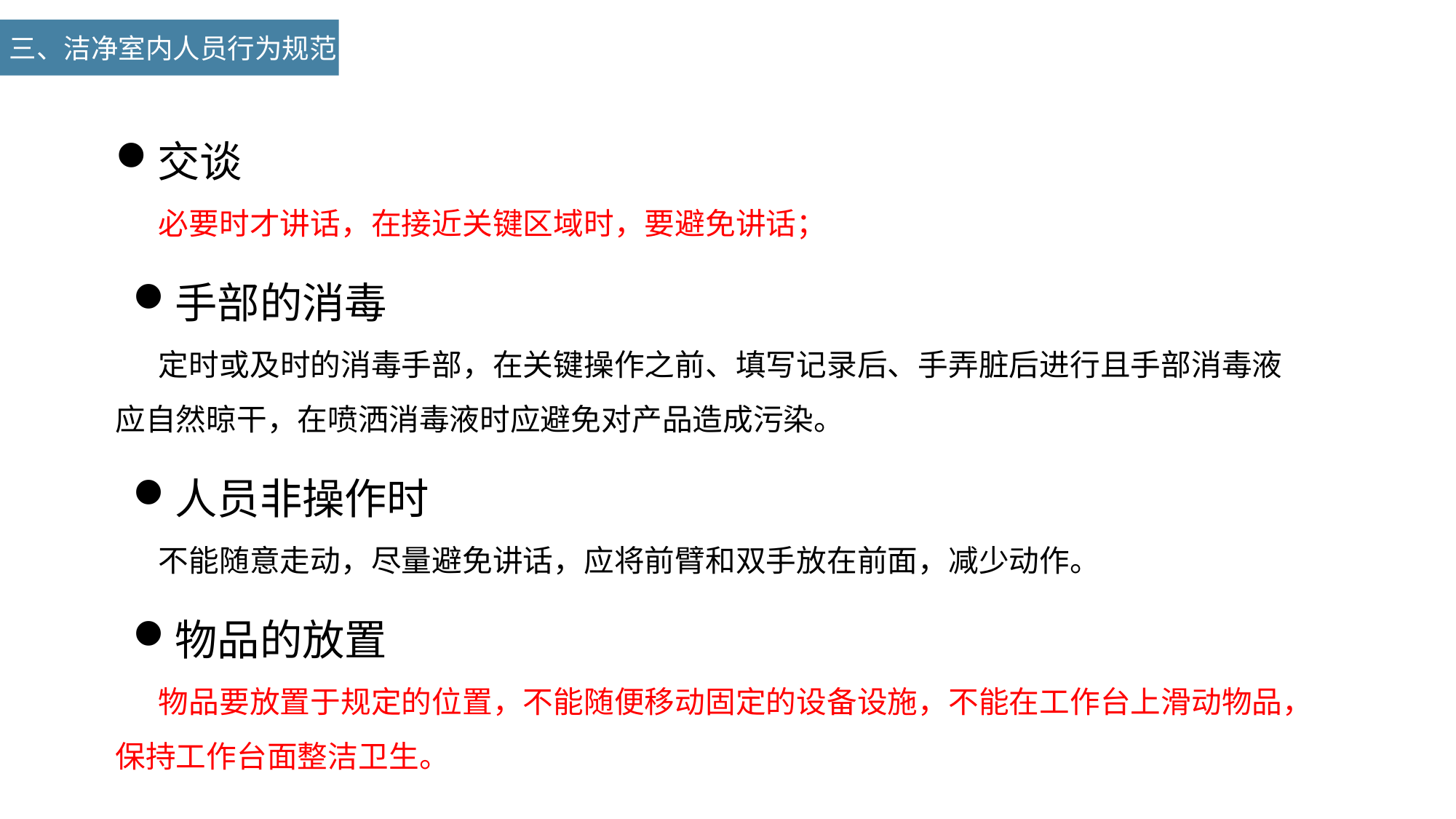

三、洁净室内人员行为规范
交谈
必要时才讲话，在接近关键区域时，要避免讲话；
手部的消毒
定时或及时的消毒手部，在关键操作之前、填写记录后、手弄脏后进行且手部消毒液应自然晾干，在喷洒消毒液时应避免对产品造成污染。
人员非操作时
不能随意走动，尽量避免讲话，应将前臂和双手放在前面，减少动作。
物品的放置
物品要放置于规定的位置，不能随便移动固定的设备设施，不能在工作台上滑动物品，保持工作台面整洁卫生。